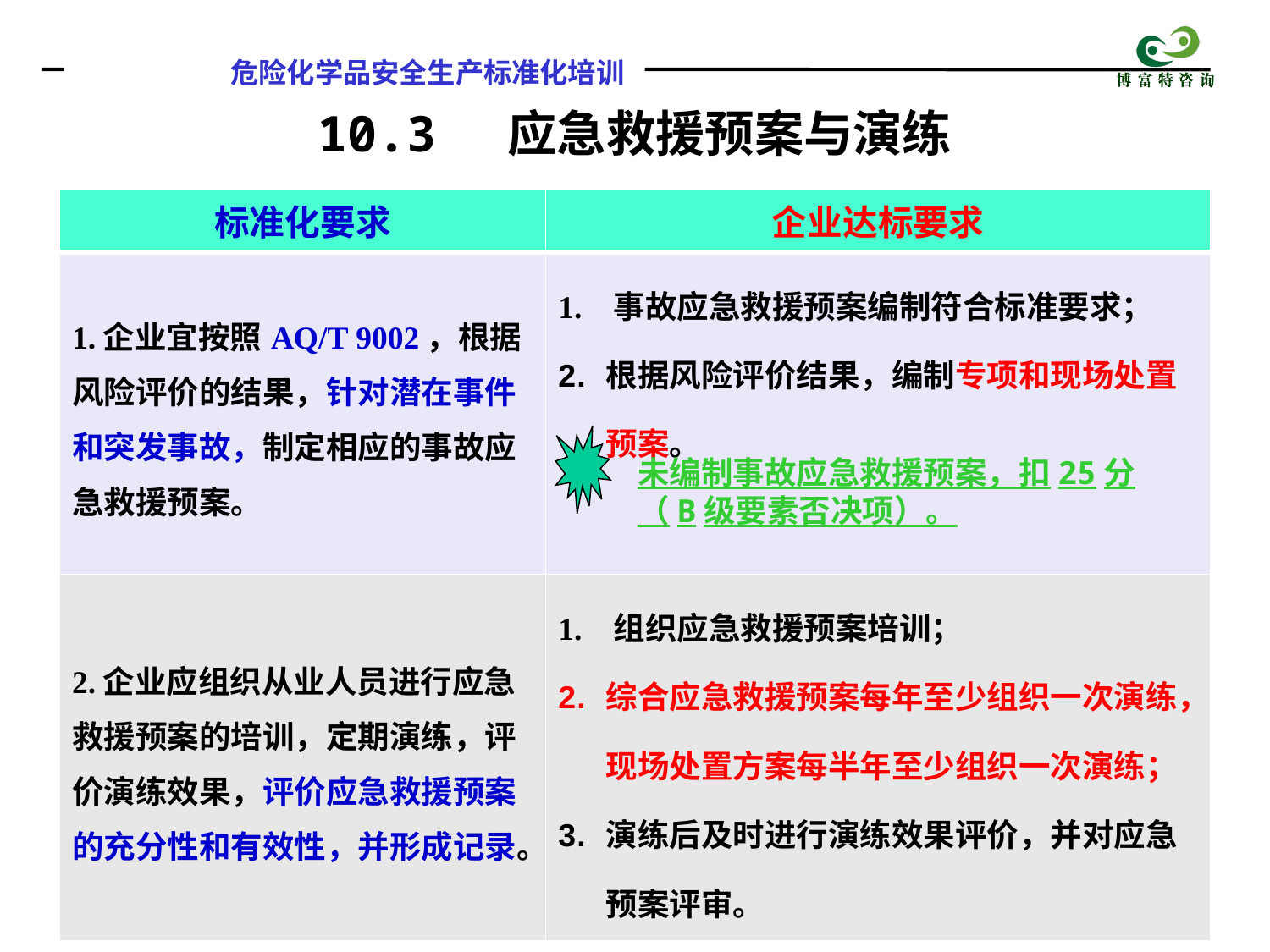

10.3  应急救援预案与演练
| 标准化要求 | 企业达标要求 |
| --- | --- |
| 1.企业宜按照AQ/T 9002，根据风险评价的结果，针对潜在事件和突发事故，制定相应的事故应急救援预案。 | 1. 事故应急救援预案编制符合标准要求； 根据风险评价结果，编制专项和现场处置预案。 |
| 2.企业应组织从业人员进行应急救援预案的培训，定期演练，评价演练效果，评价应急救援预案的充分性和有效性，并形成记录。 | 1. 组织应急救援预案培训； 综合应急救援预案每年至少组织一次演练，现场处置方案每半年至少组织一次演练； 演练后及时进行演练效果评价，并对应急预案评审。 |

未编制事故应急救援预案，扣25分（B级要素否决项）。